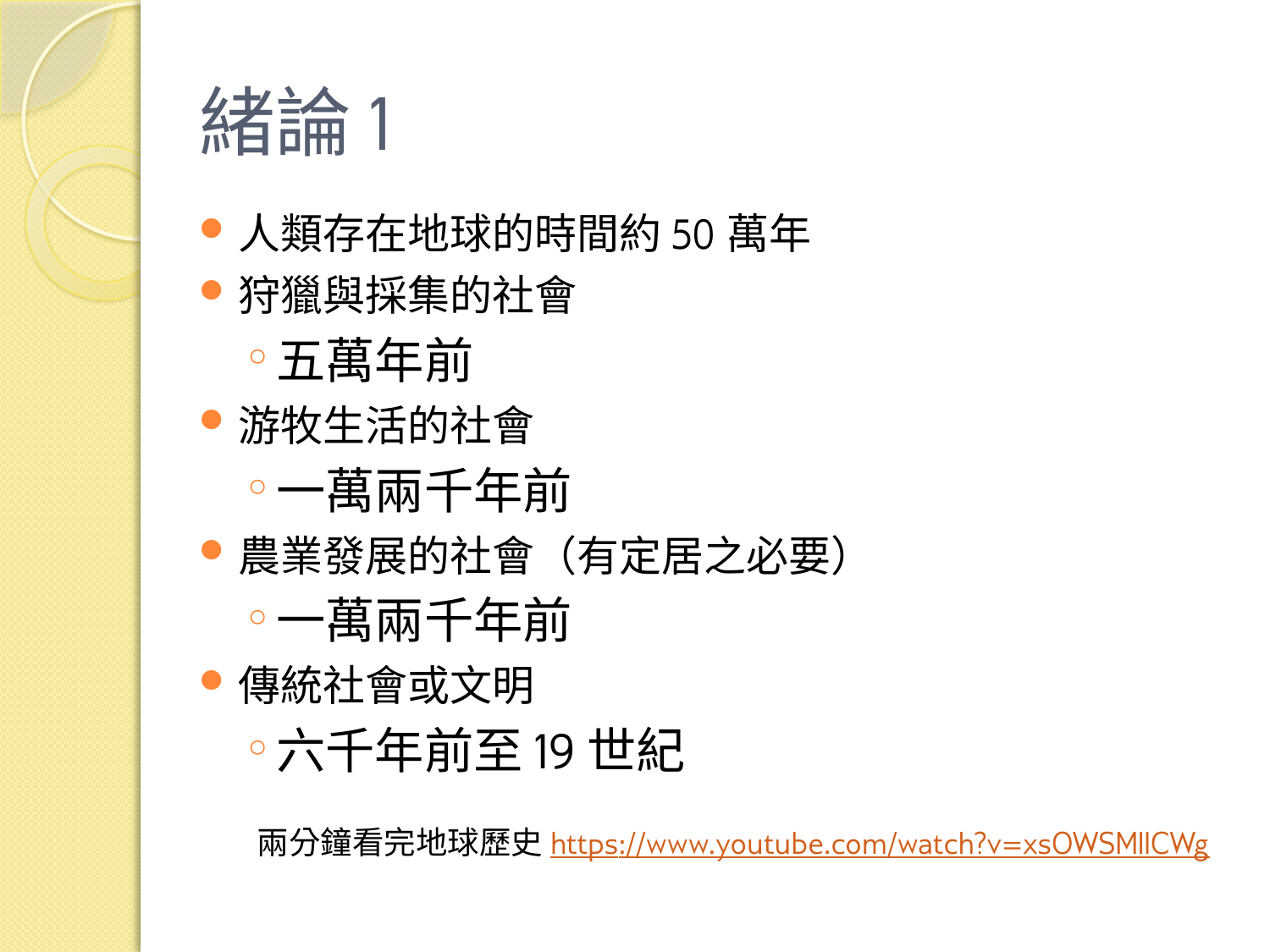

# 緒論1
人類存在地球的時間約50萬年
狩獵與採集的社會
五萬年前
游牧生活的社會
一萬兩千年前
農業發展的社會（有定居之必要）
一萬兩千年前
傳統社會或文明
六千年前至19世紀
兩分鐘看完地球歷史https://www.youtube.com/watch?v=xsOWSMllCWg